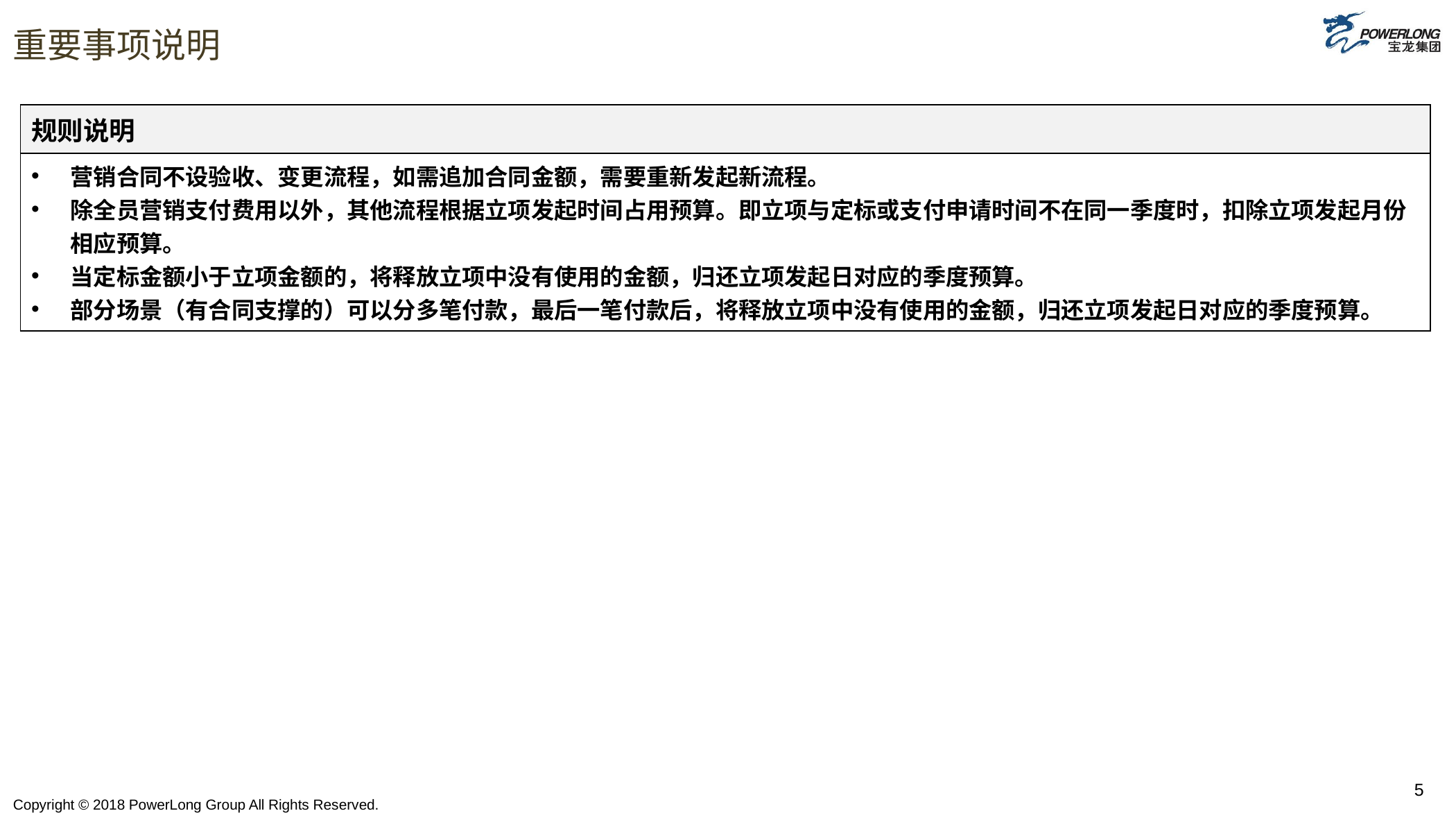

# 重要事项说明
| 规则说明 |
| --- |
| 营销合同不设验收、变更流程，如需追加合同金额，需要重新发起新流程。 除全员营销支付费用以外，其他流程根据立项发起时间占用预算。即立项与定标或支付申请时间不在同一季度时，扣除立项发起月份相应预算。 当定标金额小于立项金额的，将释放立项中没有使用的金额，归还立项发起日对应的季度预算。 部分场景（有合同支撑的）可以分多笔付款，最后一笔付款后，将释放立项中没有使用的金额，归还立项发起日对应的季度预算。 |